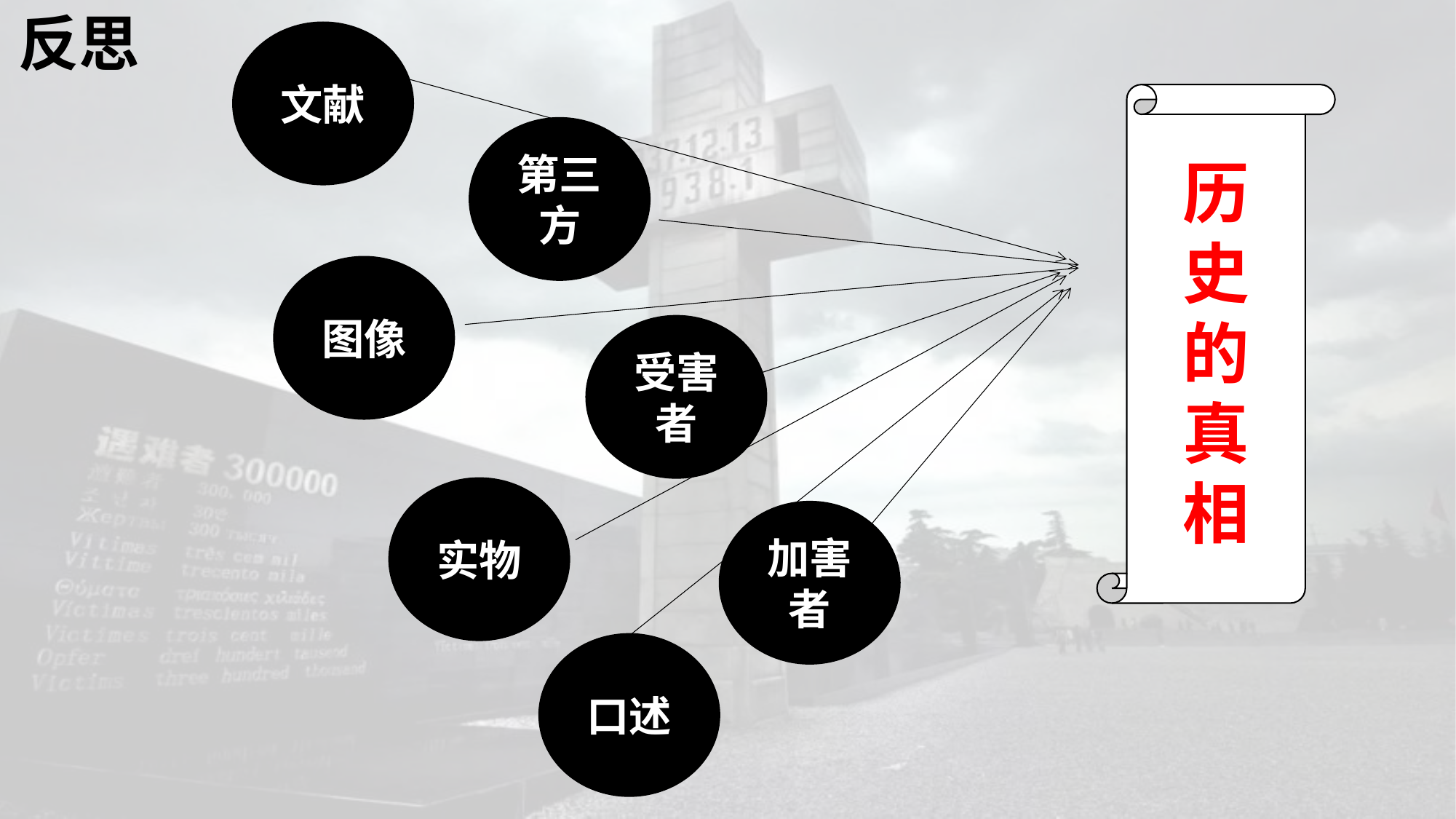

反思

文献
历
史
的
真
相
第三方
图像
受害者
实物
加害者
口述